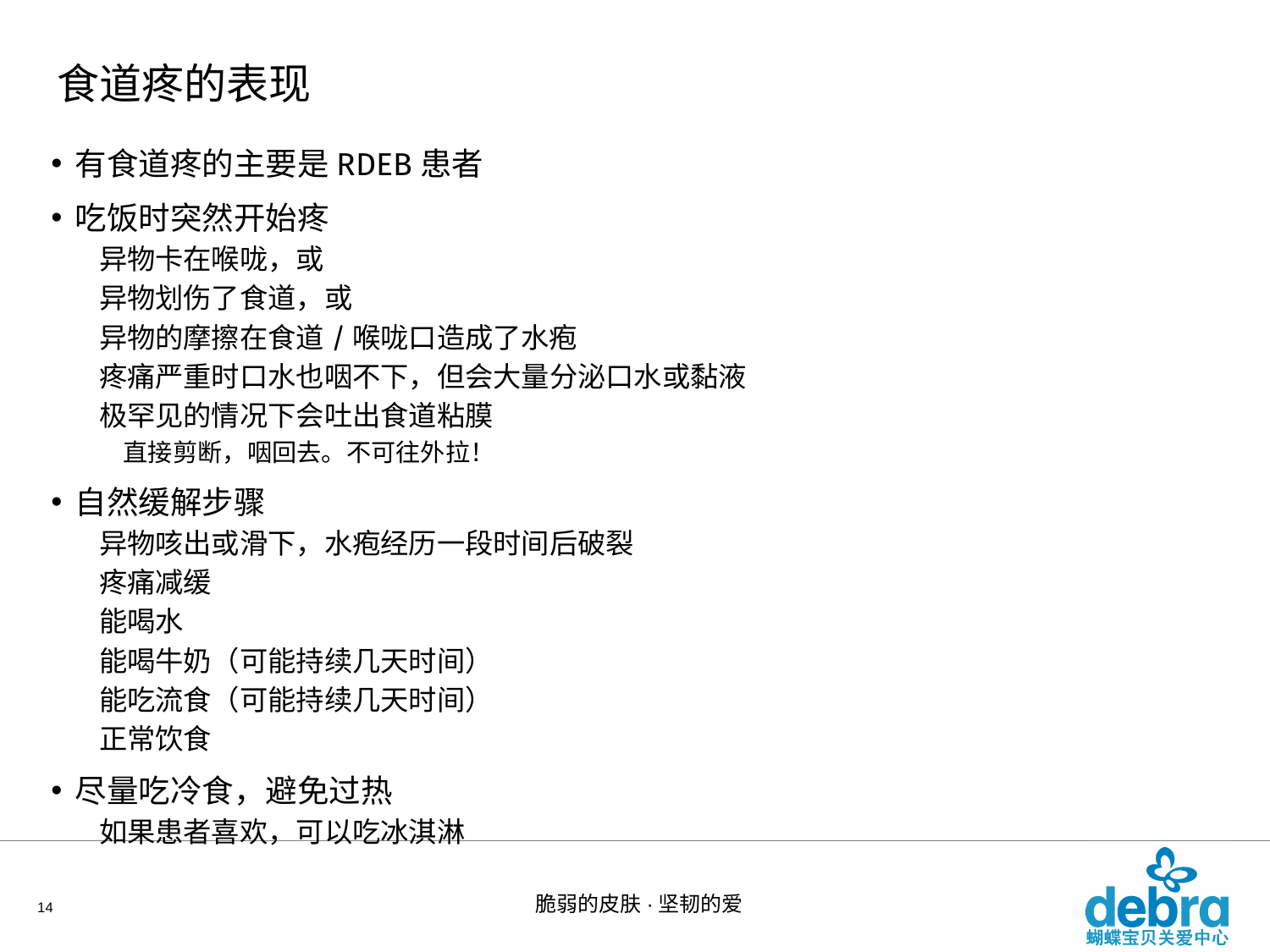

# 食道疼的表现
有食道疼的主要是RDEB患者
吃饭时突然开始疼
异物卡在喉咙，或
异物划伤了食道，或
异物的摩擦在食道/喉咙口造成了水疱
疼痛严重时口水也咽不下，但会大量分泌口水或黏液
极罕见的情况下会吐出食道粘膜
直接剪断，咽回去。不可往外拉！
自然缓解步骤
异物咳出或滑下，水疱经历一段时间后破裂
疼痛减缓
能喝水
能喝牛奶（可能持续几天时间）
能吃流食（可能持续几天时间）
正常饮食
尽量吃冷食，避免过热
如果患者喜欢，可以吃冰淇淋